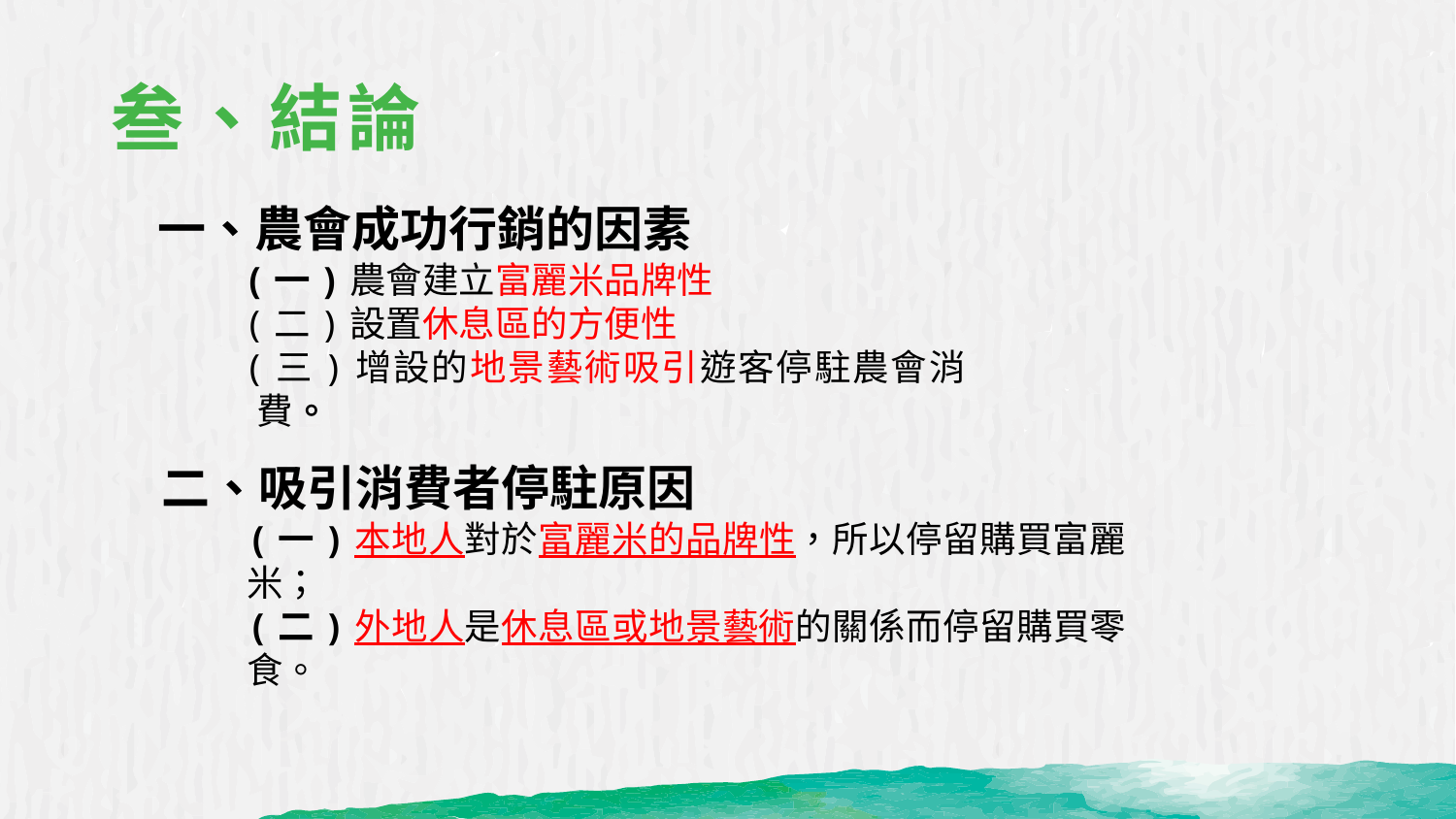

叁、結論
一、農會成功行銷的因素
(一)農會建立富麗米品牌性
(二)設置休息區的方便性
(三)增設的地景藝術吸引遊客停駐農會消費。
二、吸引消費者停駐原因
(一)本地人對於富麗米的品牌性，所以停留購買富麗米；
(二)外地人是休息區或地景藝術的關係而停留購買零食。